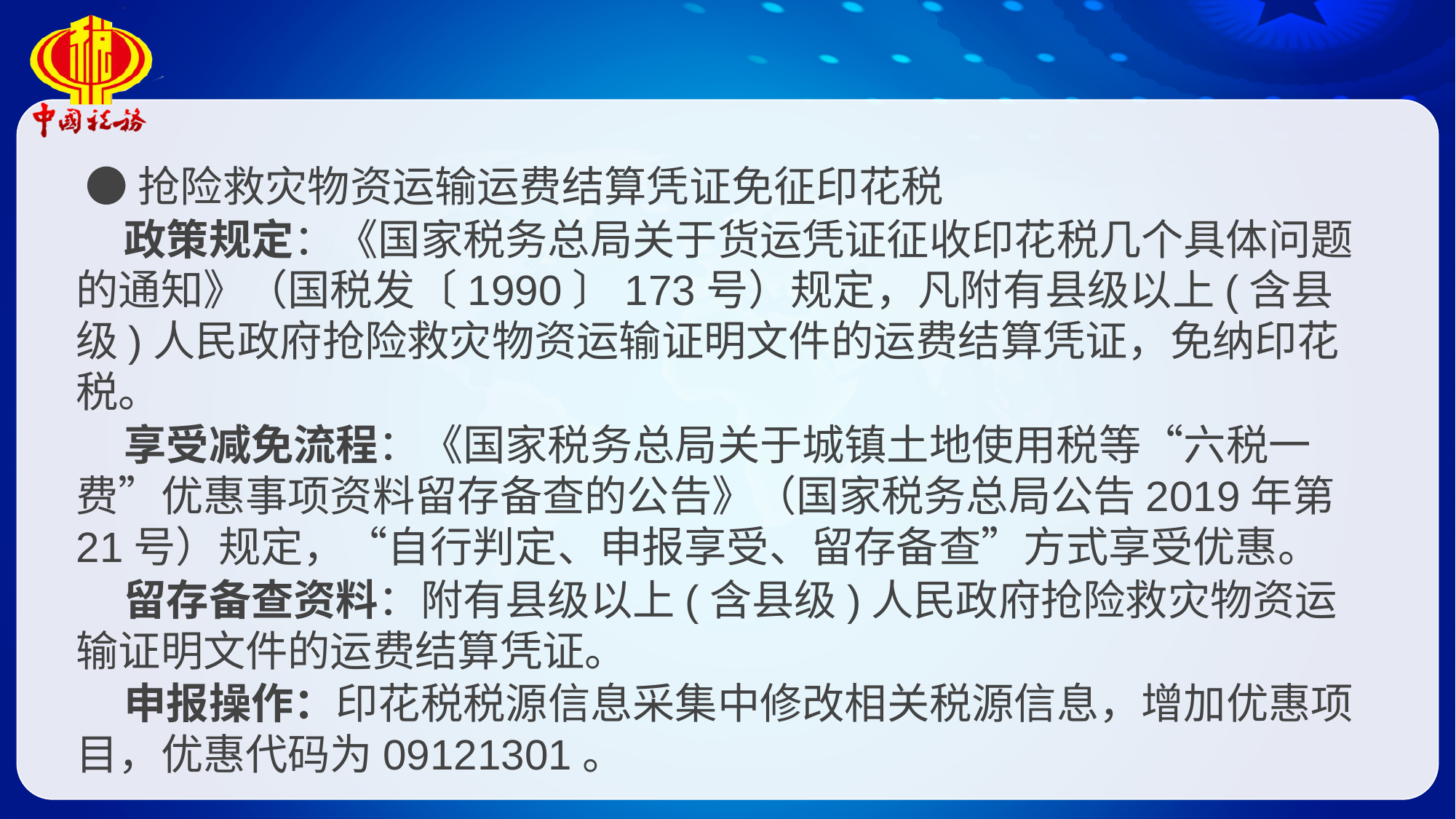

●抢险救灾物资运输运费结算凭证免征印花税
    政策规定：《国家税务总局关于货运凭证征收印花税几个具体问题的通知》（国税发〔1990〕173号）规定，凡附有县级以上(含县级)人民政府抢险救灾物资运输证明文件的运费结算凭证，免纳印花税。
    享受减免流程：《国家税务总局关于城镇土地使用税等“六税一费”优惠事项资料留存备查的公告》（国家税务总局公告2019年第21号）规定，“自行判定、申报享受、留存备查”方式享受优惠。
    留存备查资料：附有县级以上(含县级)人民政府抢险救灾物资运输证明文件的运费结算凭证。
    申报操作：印花税税源信息采集中修改相关税源信息，增加优惠项目，优惠代码为09121301。